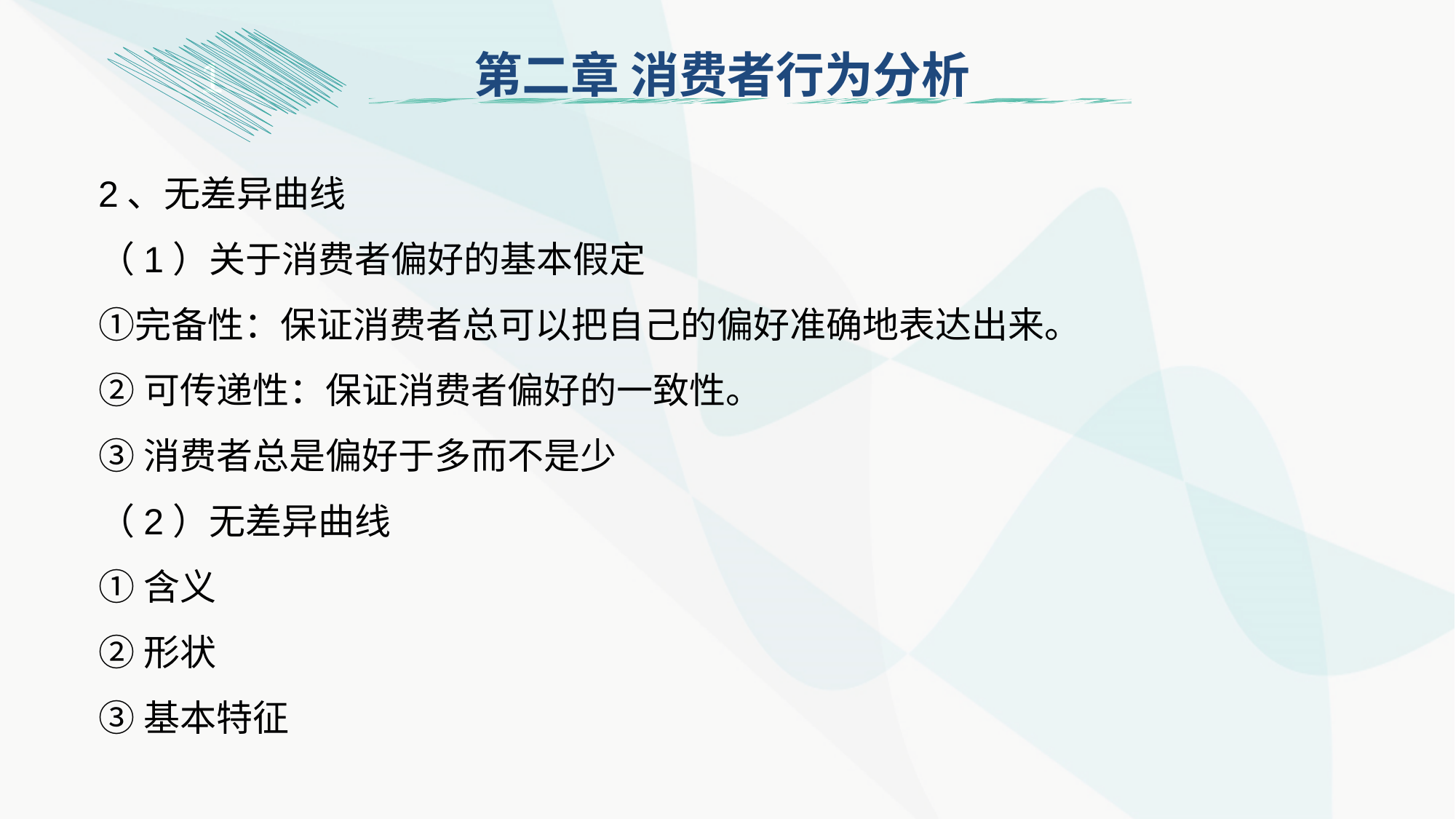

第二章 消费者行为分析
1
2、无差异曲线
（1）关于消费者偏好的基本假定
①完备性：保证消费者总可以把自己的偏好准确地表达出来。
②可传递性：保证消费者偏好的一致性。
③消费者总是偏好于多而不是少
（2）无差异曲线
①含义
②形状
③基本特征